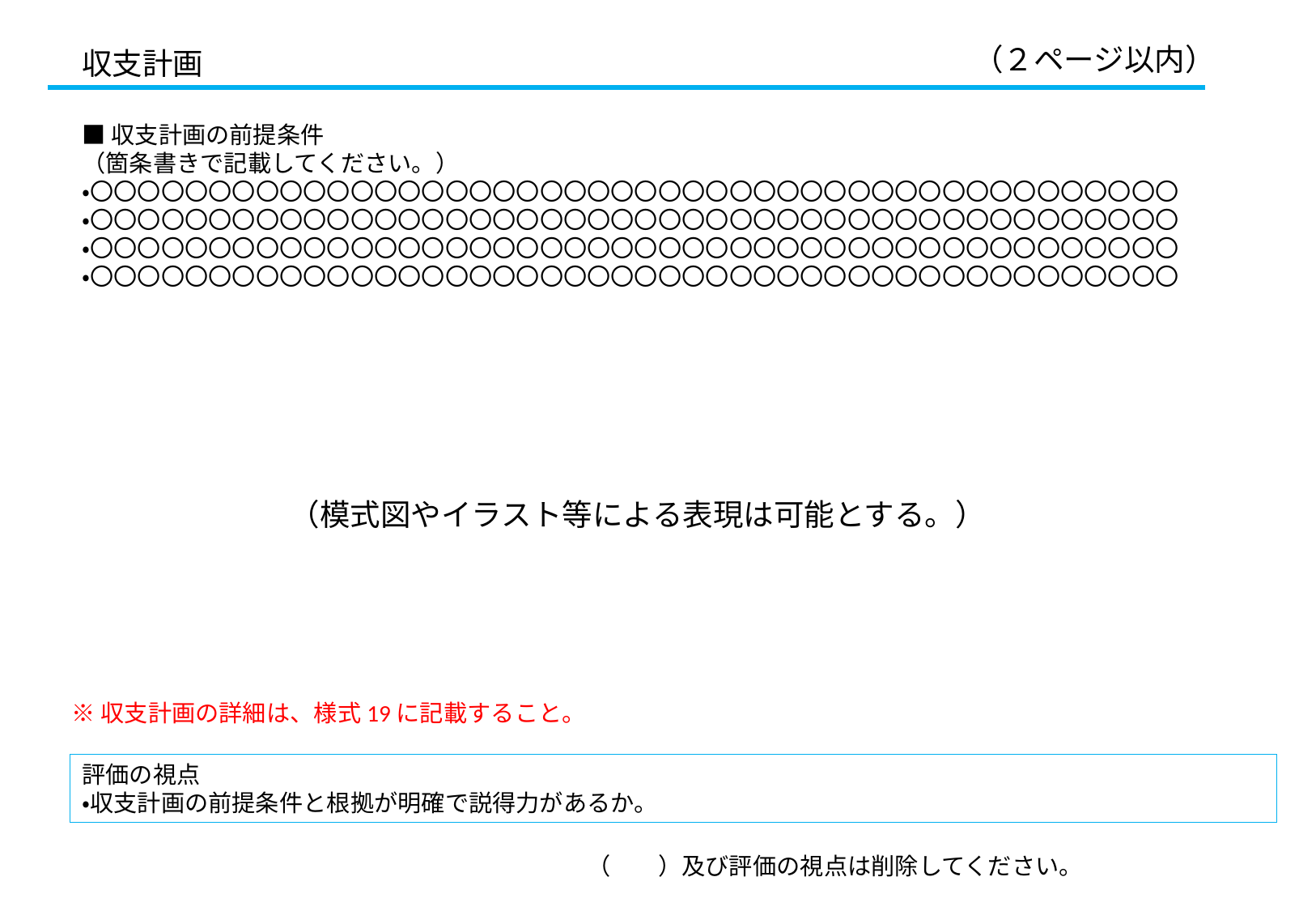

（２ページ以内）
収支計画
■収支計画の前提条件
（箇条書きで記載してください。）
・〇〇〇〇〇〇〇〇〇〇〇〇〇〇〇〇〇〇〇〇〇〇〇〇〇〇〇〇〇〇〇〇〇〇〇〇〇〇〇〇〇〇〇〇〇〇
・〇〇〇〇〇〇〇〇〇〇〇〇〇〇〇〇〇〇〇〇〇〇〇〇〇〇〇〇〇〇〇〇〇〇〇〇〇〇〇〇〇〇〇〇〇〇
・〇〇〇〇〇〇〇〇〇〇〇〇〇〇〇〇〇〇〇〇〇〇〇〇〇〇〇〇〇〇〇〇〇〇〇〇〇〇〇〇〇〇〇〇〇〇
・〇〇〇〇〇〇〇〇〇〇〇〇〇〇〇〇〇〇〇〇〇〇〇〇〇〇〇〇〇〇〇〇〇〇〇〇〇〇〇〇〇〇〇〇〇〇
（模式図やイラスト等による表現は可能とする。）
※収支計画の詳細は、様式19に記載すること。
評価の視点
・収支計画の前提条件と根拠が明確で説得力があるか。
（　　）及び評価の視点は削除してください。